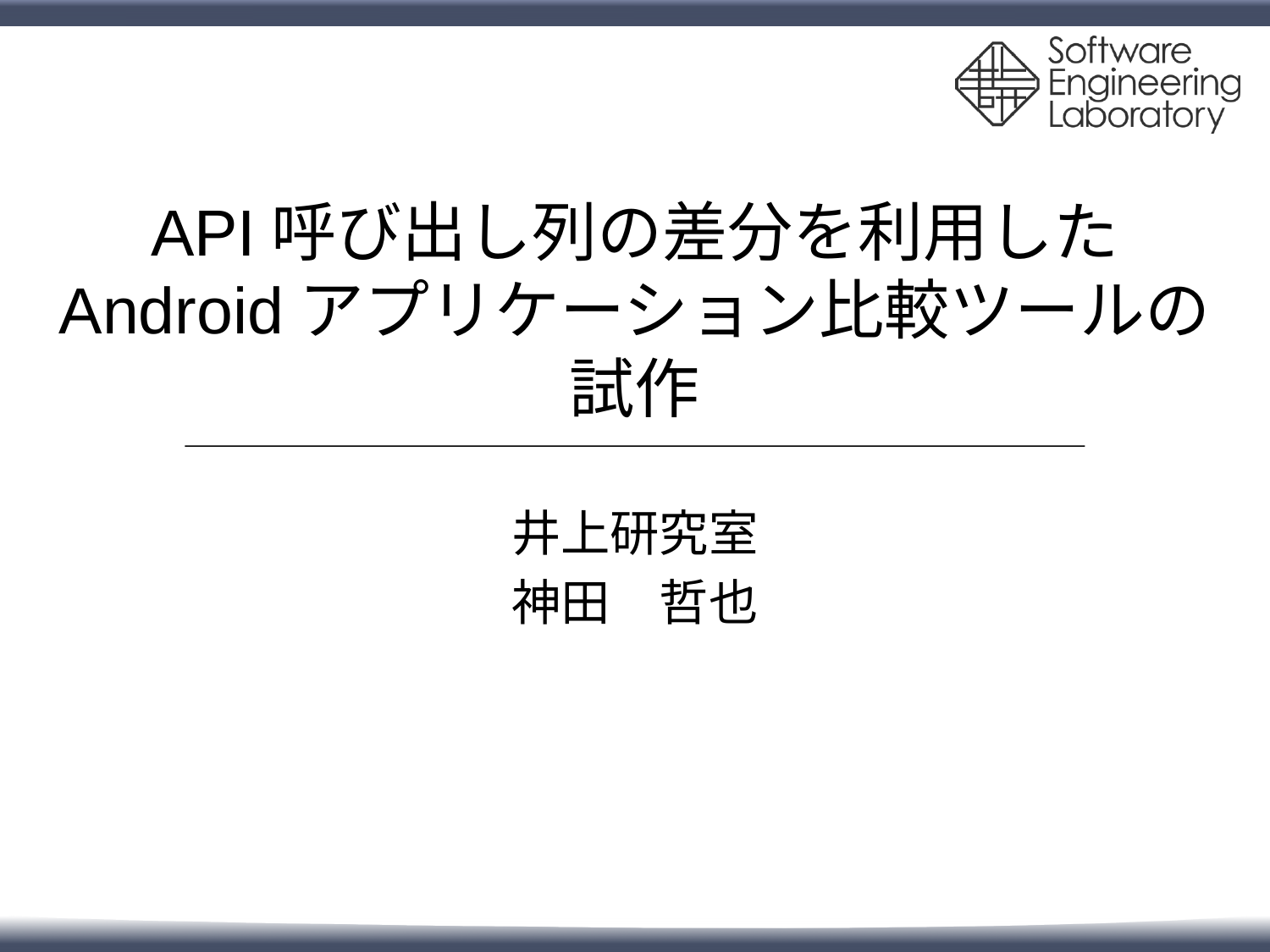

# API呼び出し列の差分を利用した Androidアプリケーション比較ツールの試作
井上研究室
神田　哲也